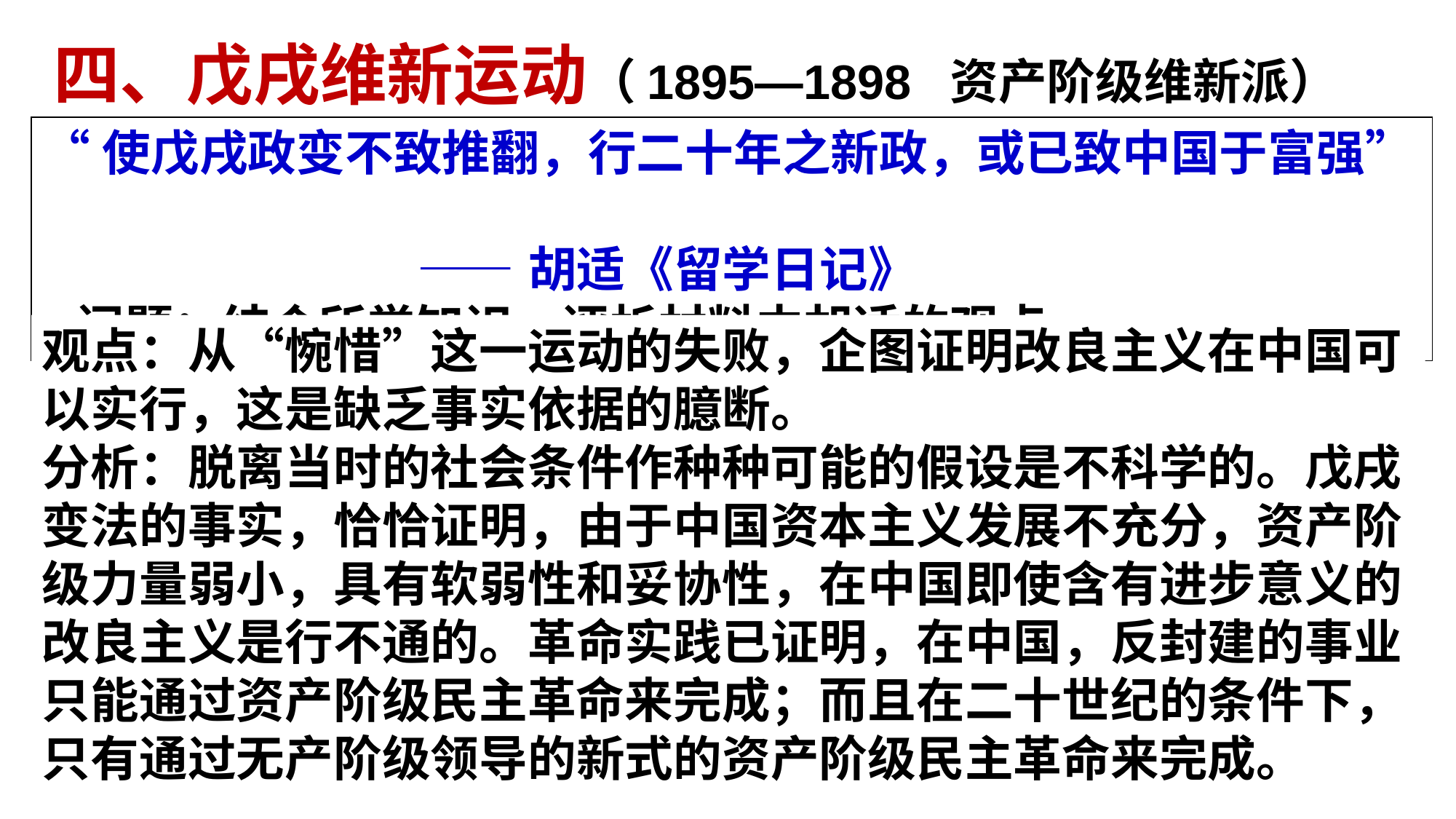

四、戊戌维新运动（1895—1898  资产阶级维新派）
“使戊戌政变不致推翻，行二十年之新政，或已致中国于富强”
                                  ——胡适《留学日记》
  问题：结合所学知识，评析材料中胡适的观点。
观点：从“惋惜”这一运动的失败，企图证明改良主义在中国可以实行，这是缺乏事实依据的臆断。
分析：脱离当时的社会条件作种种可能的假设是不科学的。戊戌变法的事实，恰恰证明，由于中国资本主义发展不充分，资产阶级力量弱小，具有软弱性和妥协性，在中国即使含有进步意义的改良主义是行不通的。革命实践已证明，在中国，反封建的事业只能通过资产阶级民主革命来完成；而且在二十世纪的条件下，只有通过无产阶级领导的新式的资产阶级民主革命来完成。